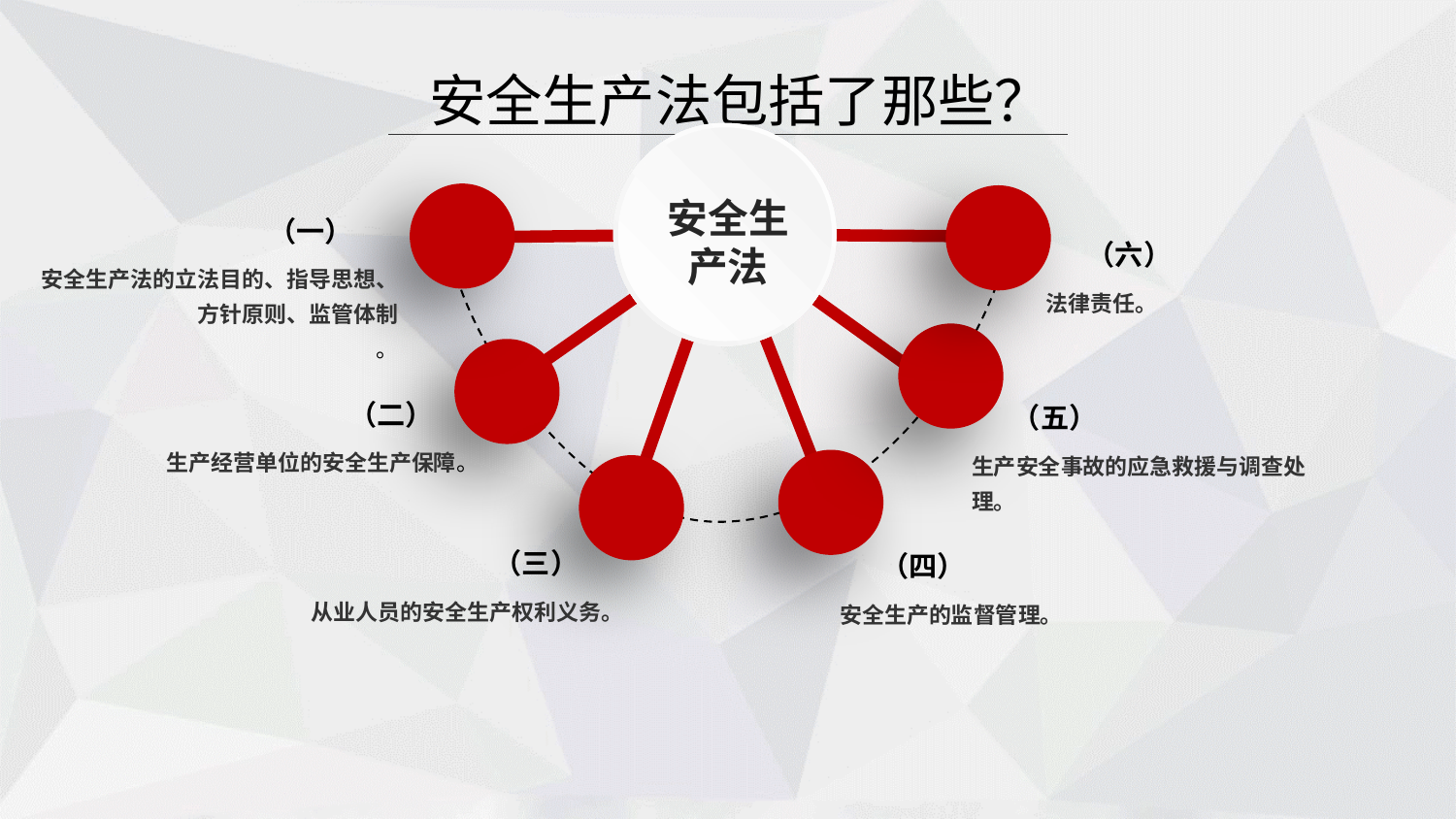

安全生产法包括了那些？

安全生产法

（一）
（六）

安全生产法的立法目的、指导思想、方针原则、监管体制
。
法律责任。

（二）
（五）
生产经营单位的安全生产保障。
生产安全事故的应急救援与调查处理。

（三）
（四）
从业人员的安全生产权利义务。
安全生产的监督管理。